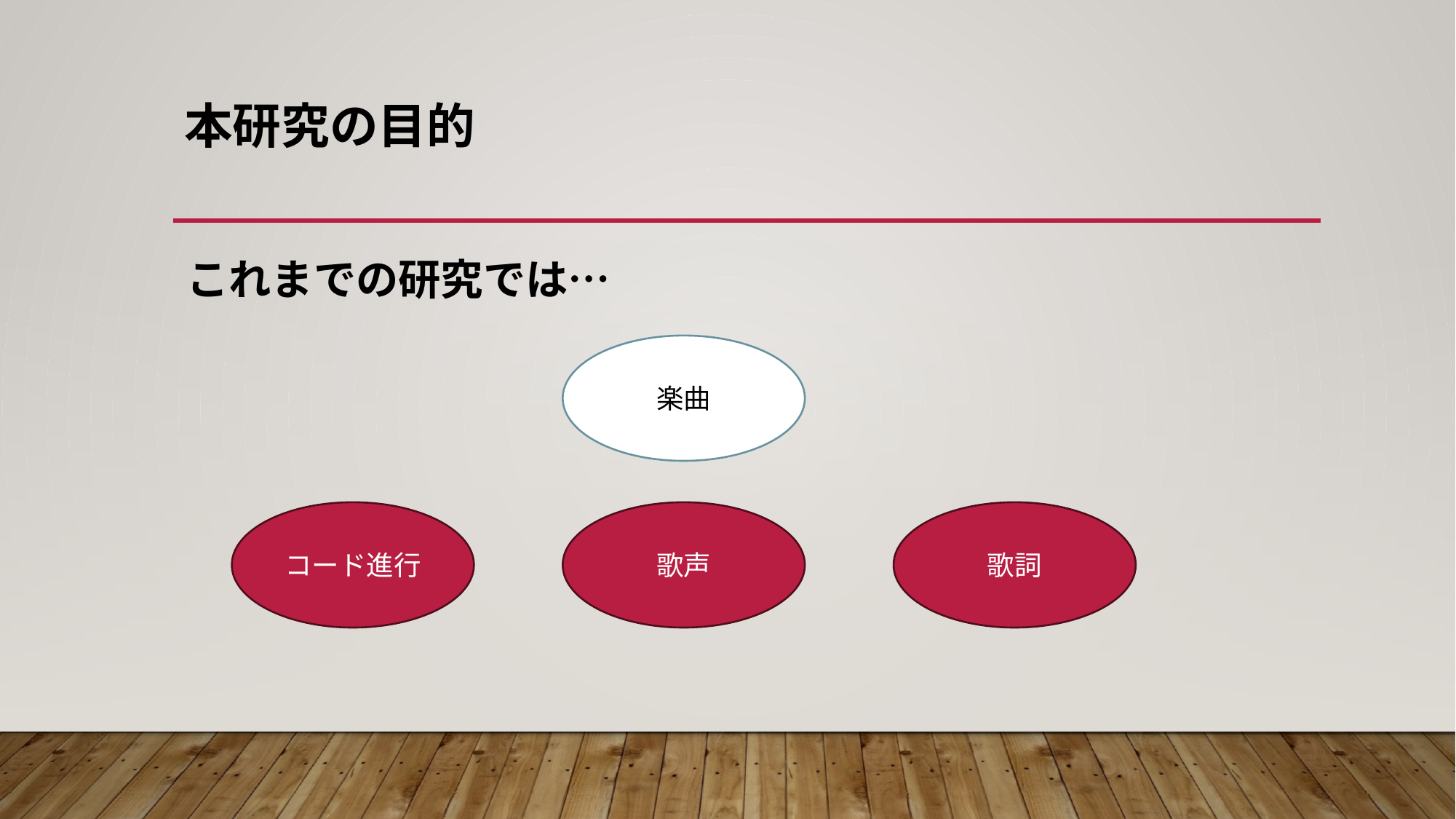

# 本研究の目的
これまでの研究では…
楽曲
コード進行
歌声
歌詞